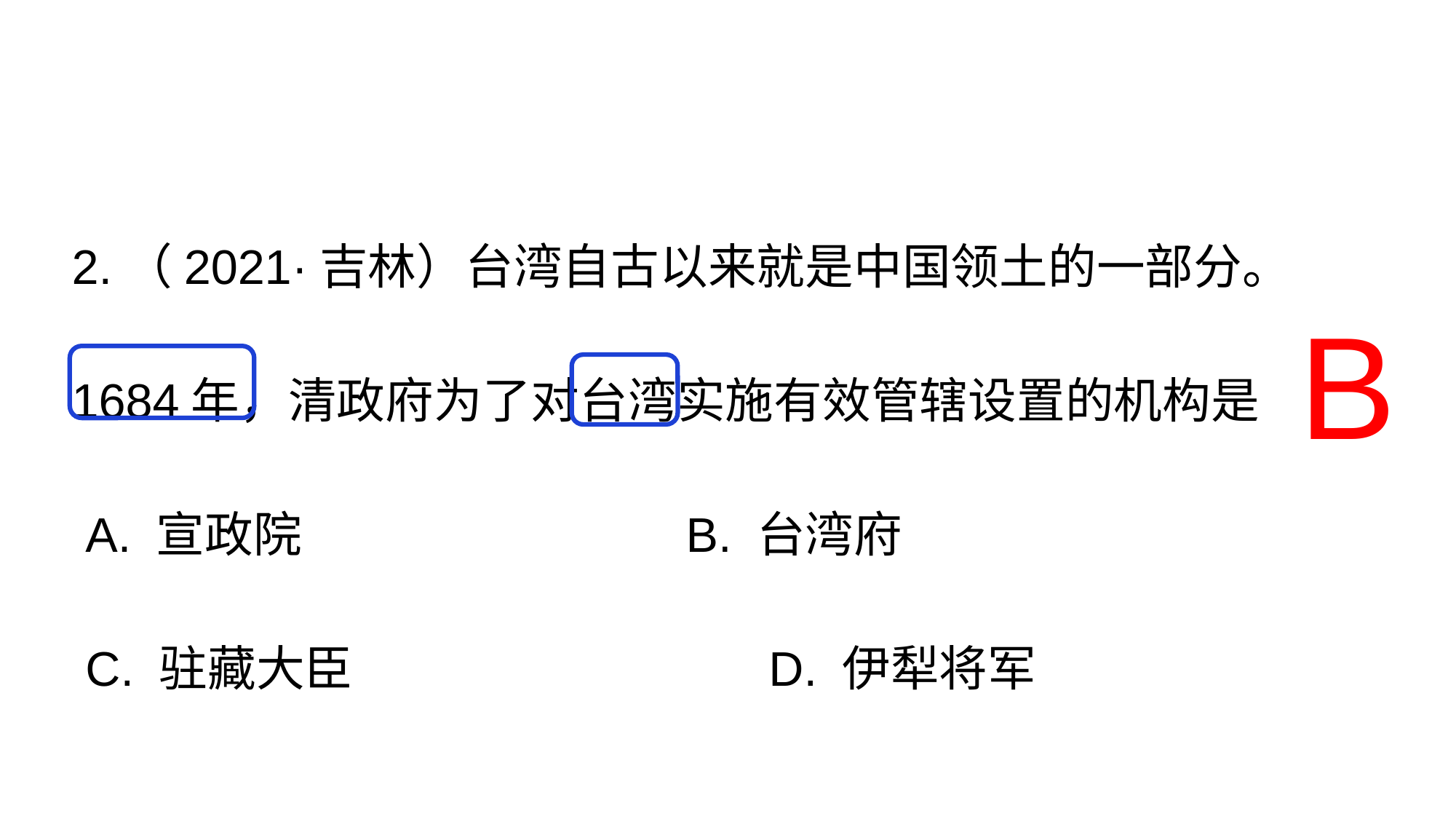

2.（2021·吉林）台湾自古以来就是中国领土的一部分。
1684年，清政府为了对台湾实施有效管辖设置的机构是
 A. 宣政院	                                 B. 台湾府
 C. 驻藏大臣                                     D. 伊犁将军
B